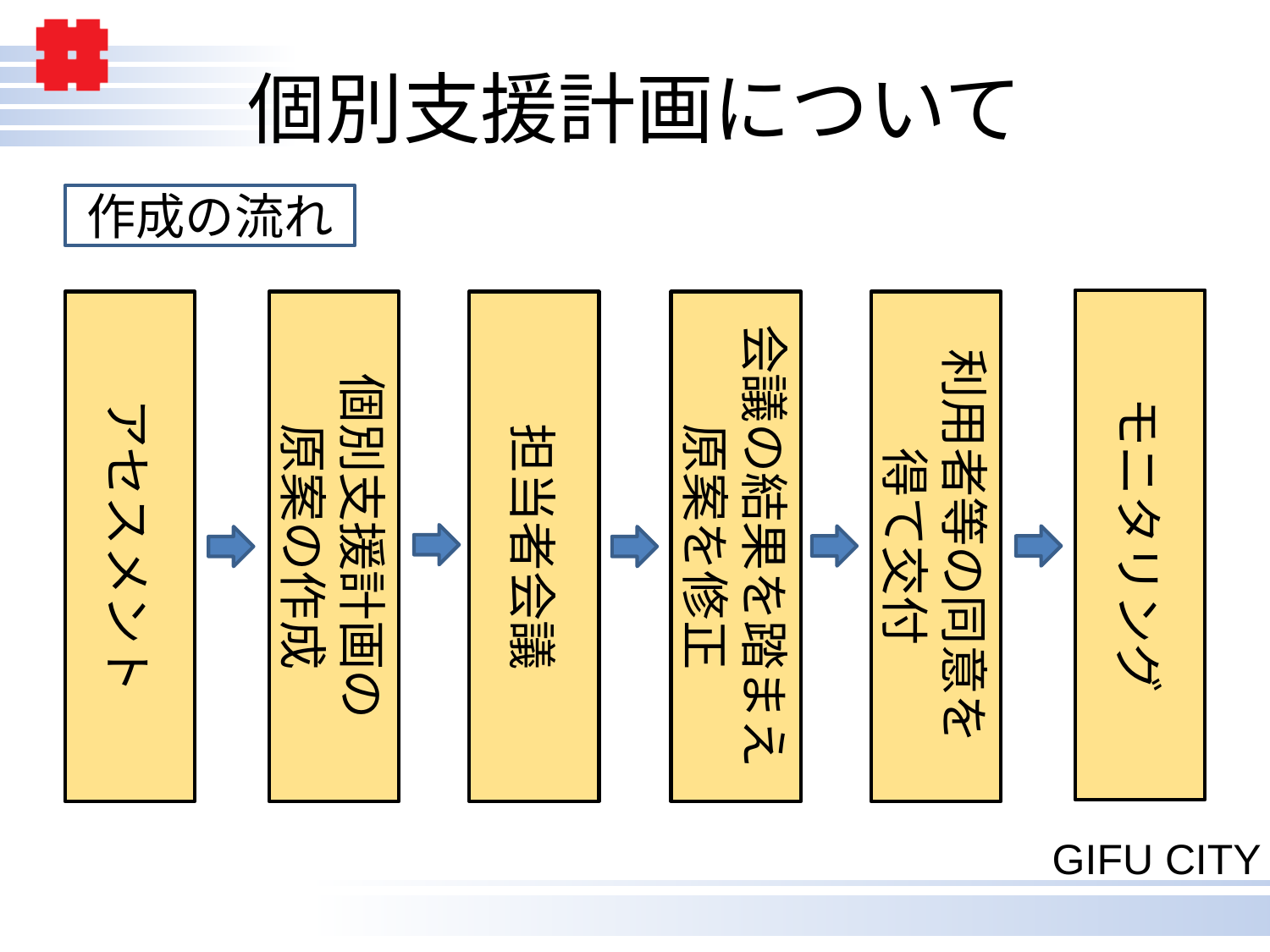

# 個別支援計画について
作成の流れ
モニタリング
アセスメント
個別支援計画の
原案の作成
担当者会議
会議の結果を踏まえ
原案を修正
利用者等の同意を
得て交付